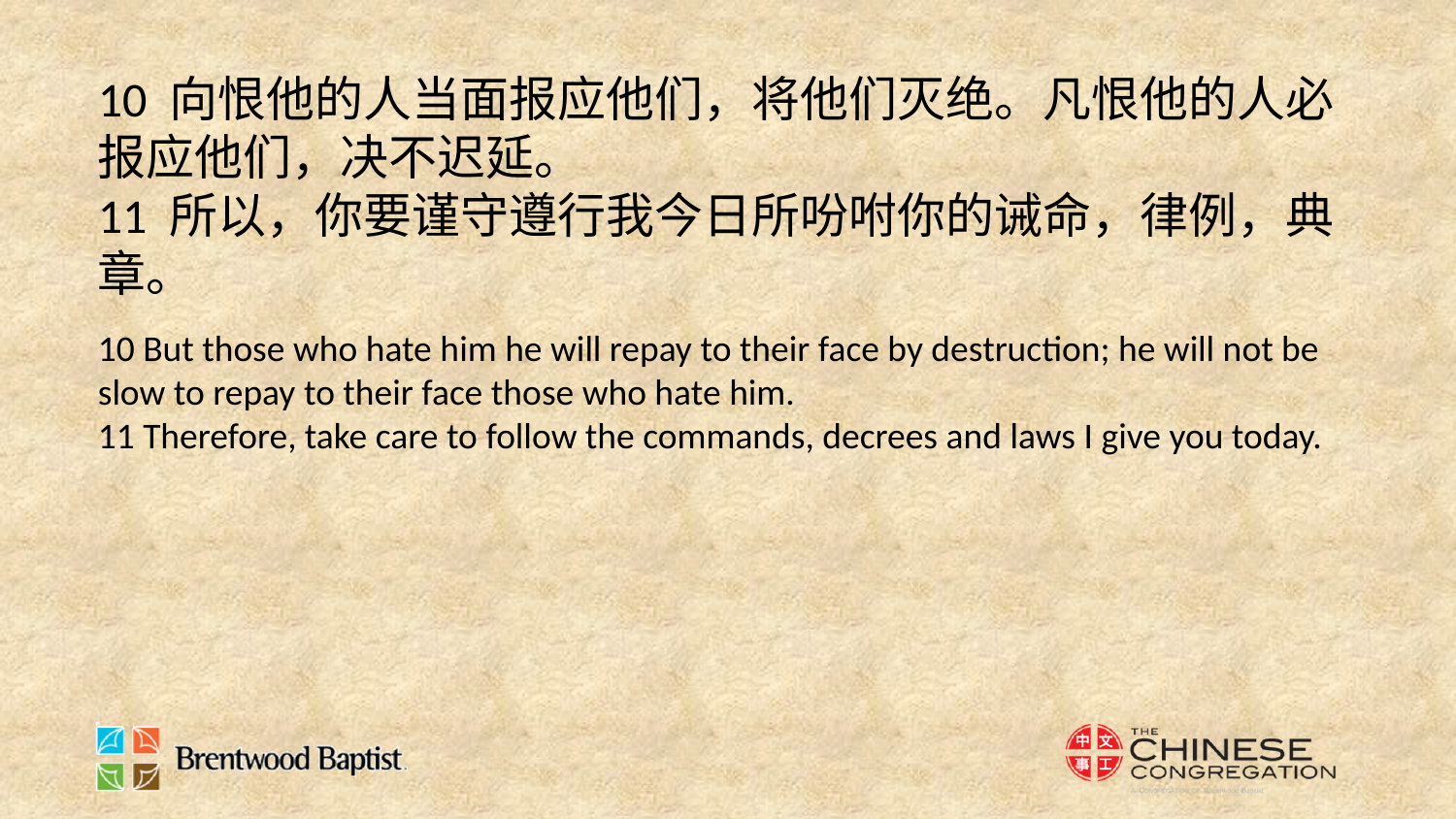

10 向恨他的人当面报应他们，将他们灭绝。凡恨他的人必报应他们，决不迟延。
11 所以，你要谨守遵行我今日所吩咐你的诫命，律例，典章。

10 But those who hate him he will repay to their face by destruction; he will not be slow to repay to their face those who hate him.
11 Therefore, take care to follow the commands, decrees and laws I give you today.